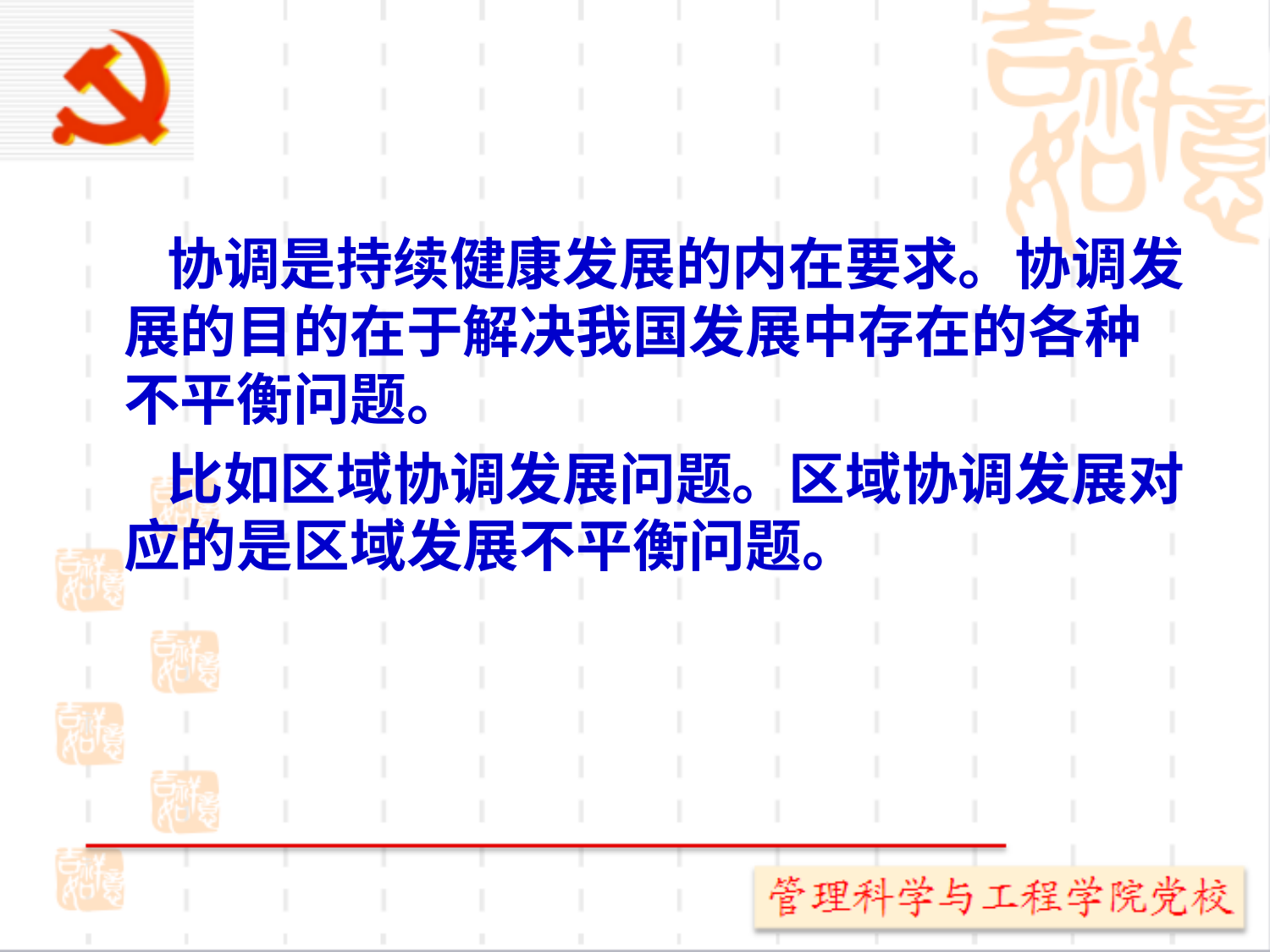

#
      协调是持续健康发展的内在要求。协调发展的目的在于解决我国发展中存在的各种不平衡问题。
      比如区域协调发展问题。区域协调发展对应的是区域发展不平衡问题。